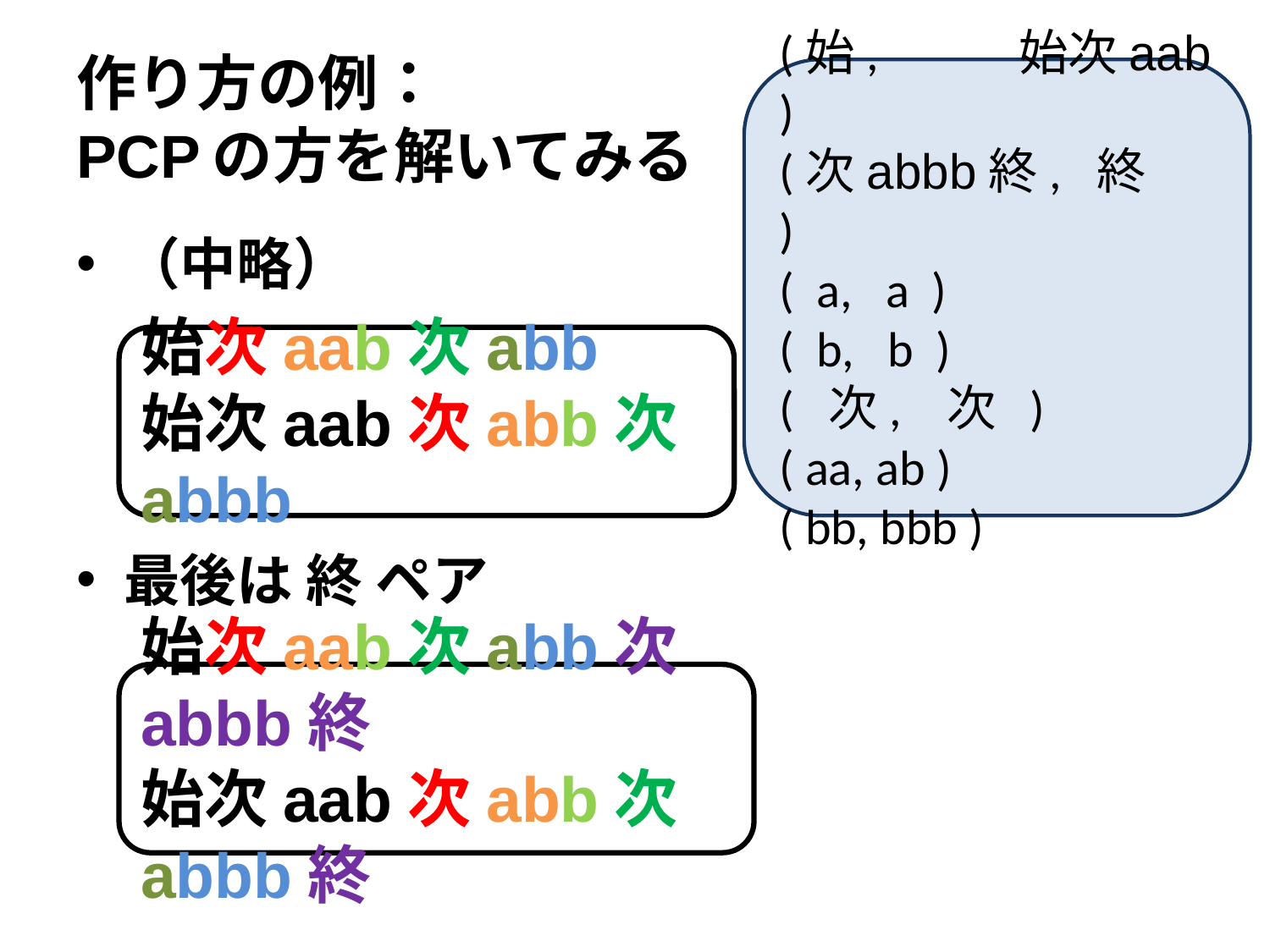

# 作り方の例： PCPの方を解いてみる
(始,	         始次aab )
(次abbb終,  終       )
(  a,   a  )
(  b,   b  )
(  次,   次  )
( aa, ab )
( bb, bbb )
（中略）

最後は 終 ペア
始次aab次abb
始次aab次abb次abbb
始次aab次abb次abbb終
始次aab次abb次abbb終